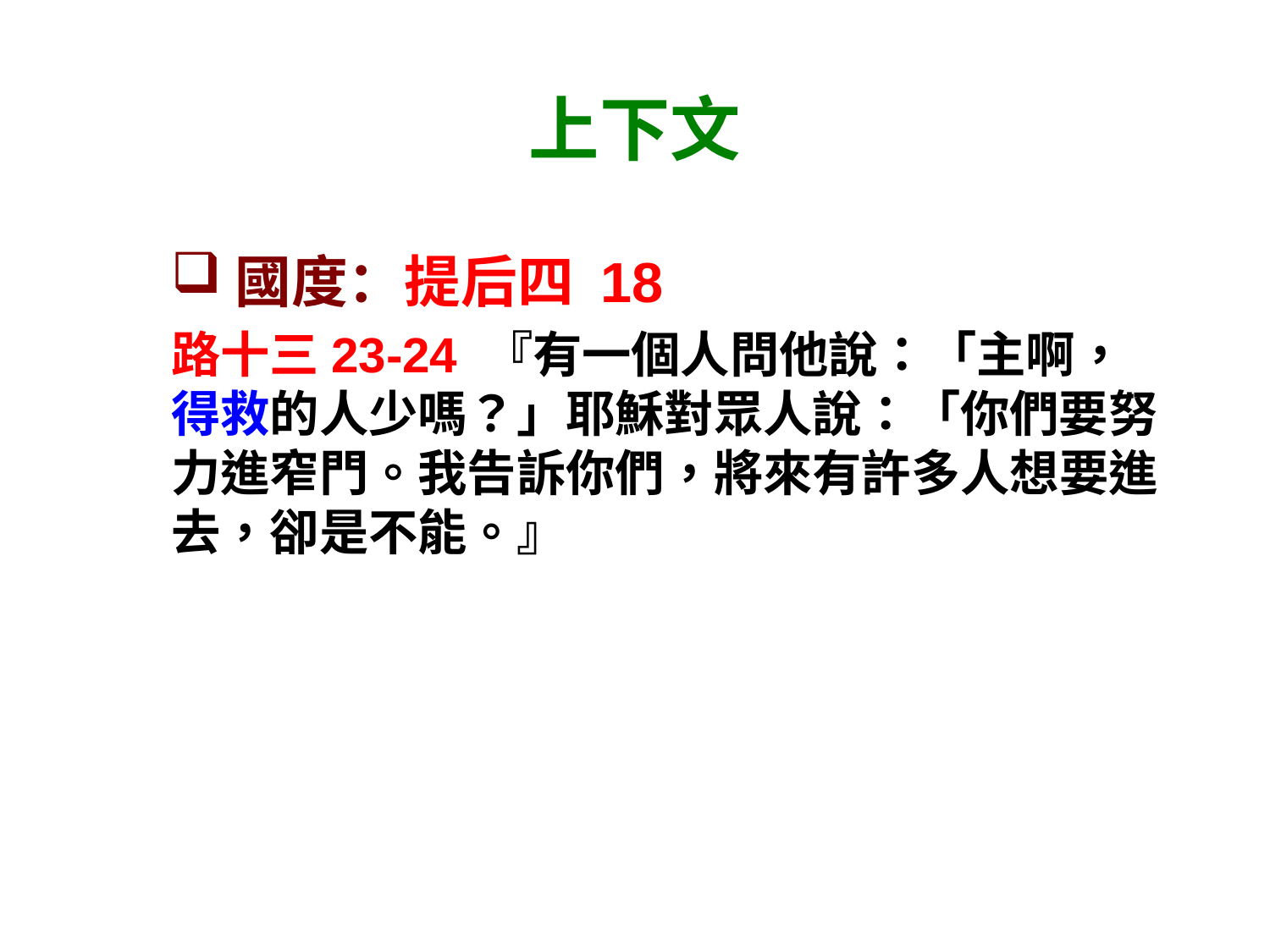

# 上下文

國度：提后四 18
路十三23-24 『有一個人問他說：「主啊，得救的人少嗎？」耶穌對眾人說：「你們要努力進窄門。我告訴你們，將來有許多人想要進去，卻是不能。』